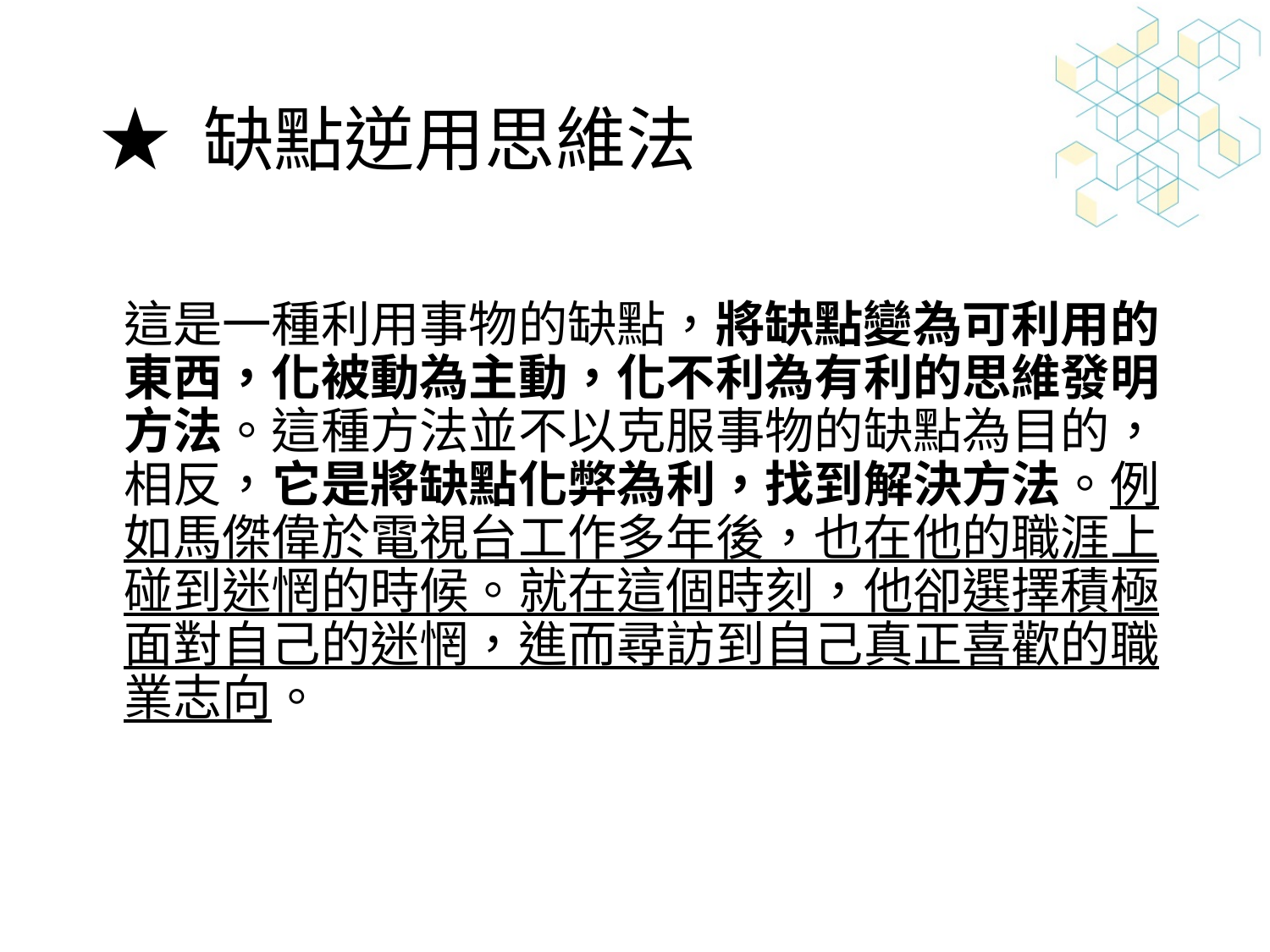

# ★ 缺點逆用思維法
這是一種利用事物的缺點，將缺點變為可利用的東西，化被動為主動，化不利為有利的思維發明方法。這種方法並不以克服事物的缺點為目的，相反，它是將缺點化弊為利，找到解決方法。例如馬傑偉於電視台工作多年後，也在他的職涯上碰到迷惘的時候。就在這個時刻，他卻選擇積極面對自己的迷惘，進而尋訪到自己真正喜歡的職業志向。